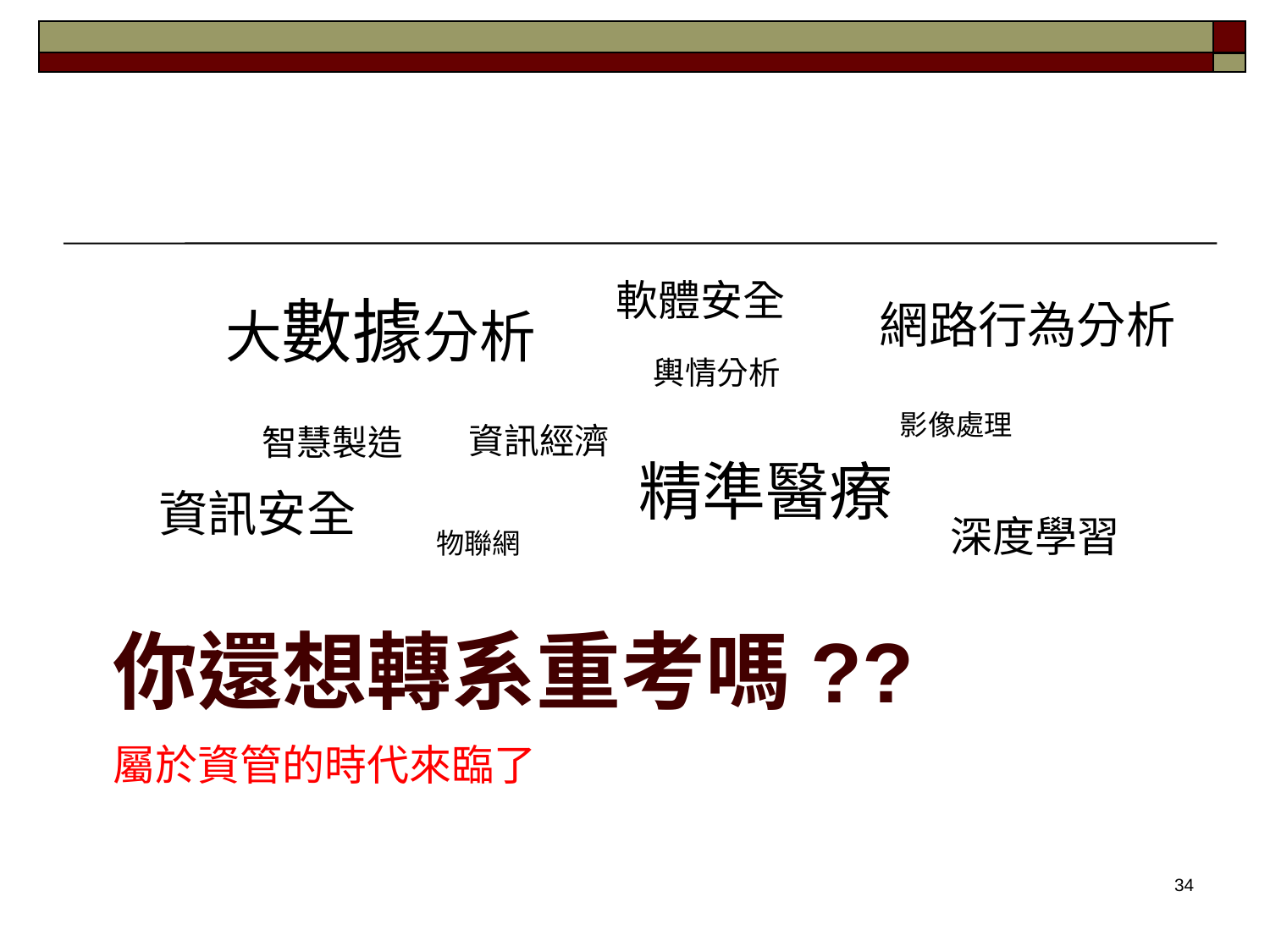

軟體安全
大數據分析
網路行為分析
輿情分析
影像處理
資訊經濟
智慧製造
精準醫療
資訊安全
深度學習
物聯網
# 你還想轉系重考嗎?? 屬於資管的時代來臨了
34